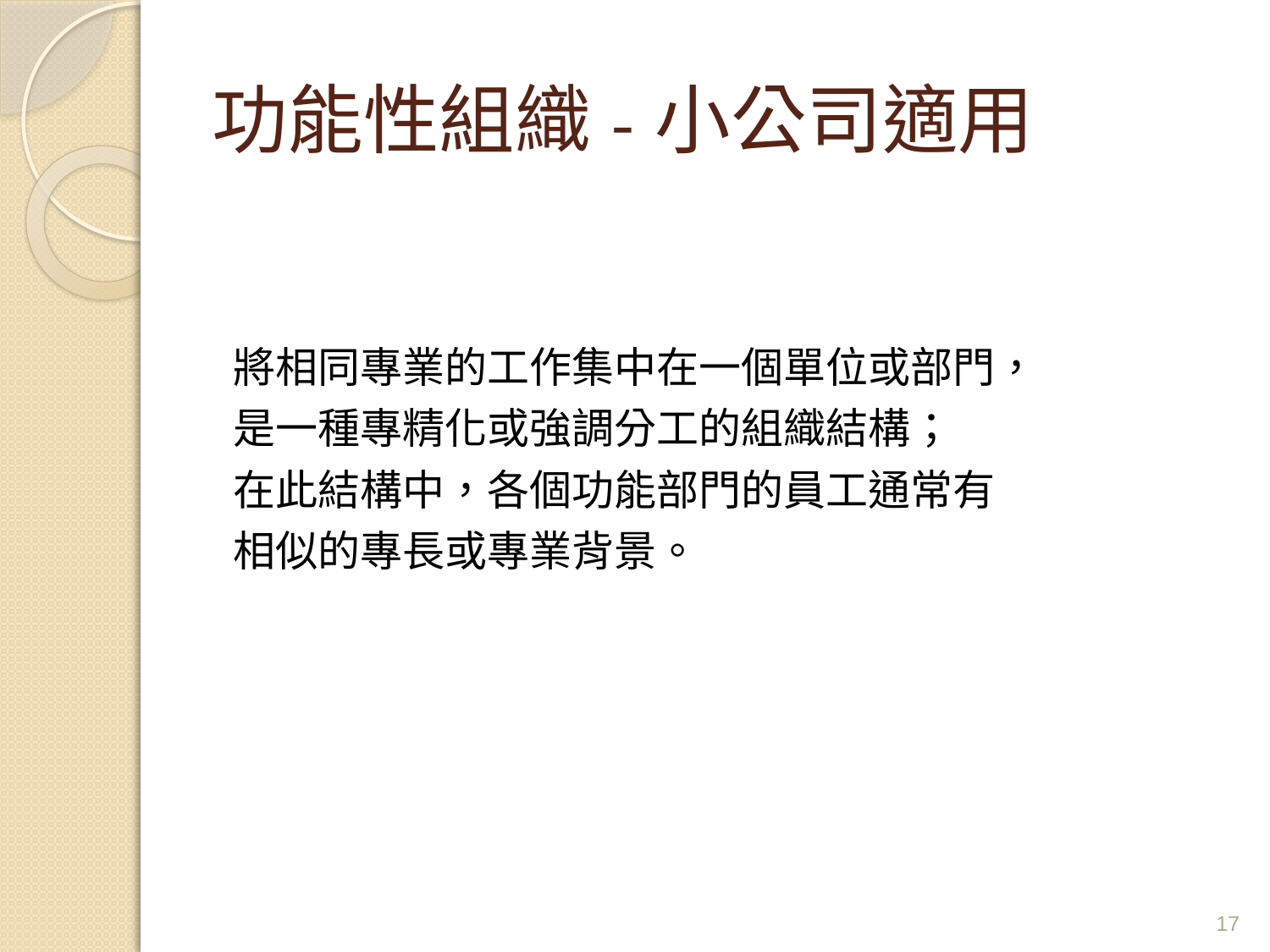

# 功能性組織-小公司適用
將相同專業的工作集中在一個單位或部門，
是一種專精化或強調分工的組織結構；
在此結構中，各個功能部門的員工通常有
相似的專長或專業背景。
17